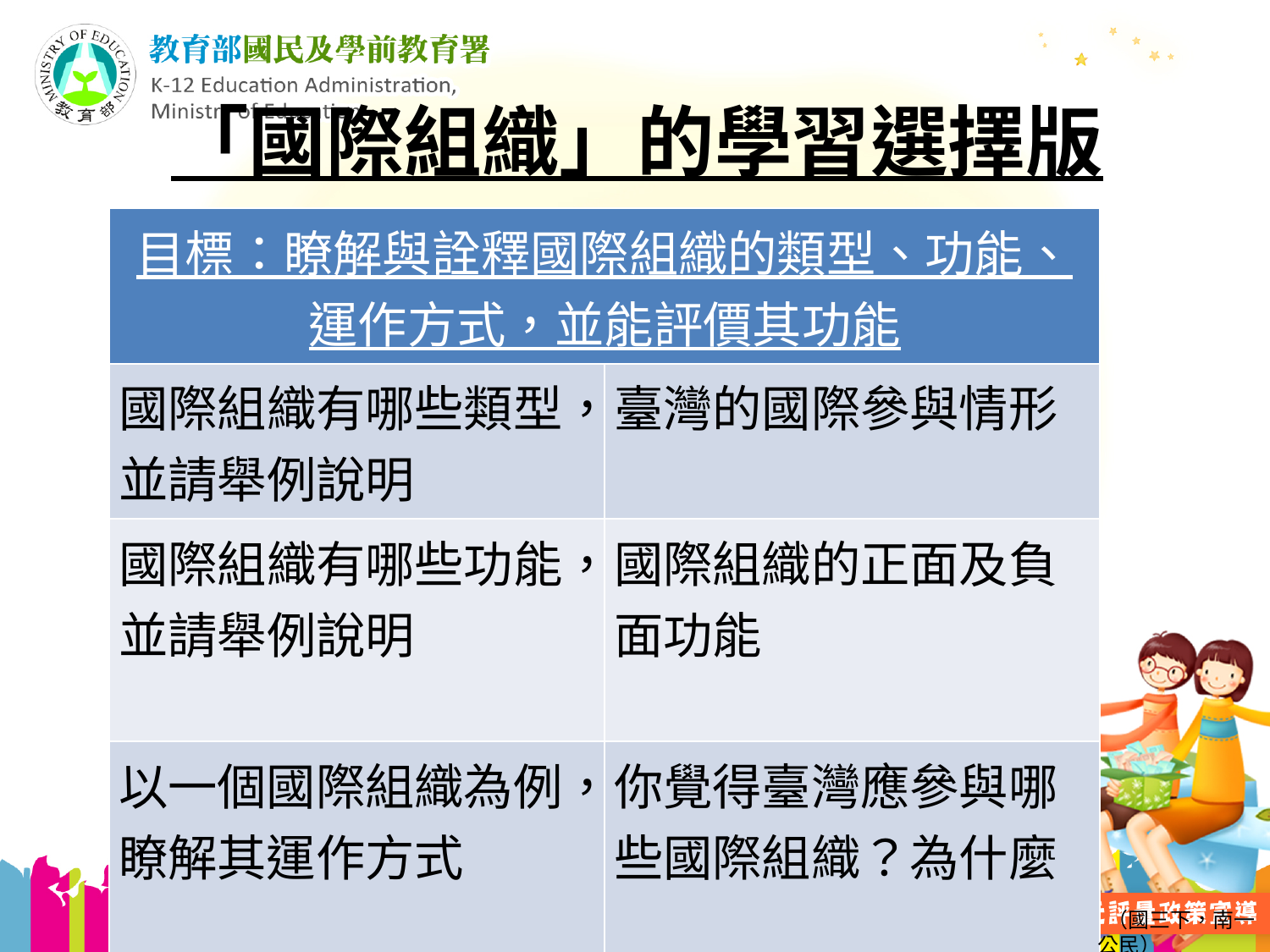

# 「國際組織」的學習選擇版
| 目標：瞭解與詮釋國際組織的類型、功能、運作方式，並能評價其功能 |  |
| --- | --- |
| 國際組織有哪些類型，並請舉例說明 | 臺灣的國際參與情形 |
| 國際組織有哪些功能，並請舉例說明 | 國際組織的正面及負面功能 |
| 以一個國際組織為例，瞭解其運作方式 | 你覺得臺灣應參與哪些國際組織？為什麼 |
 （國三下，南一公民）